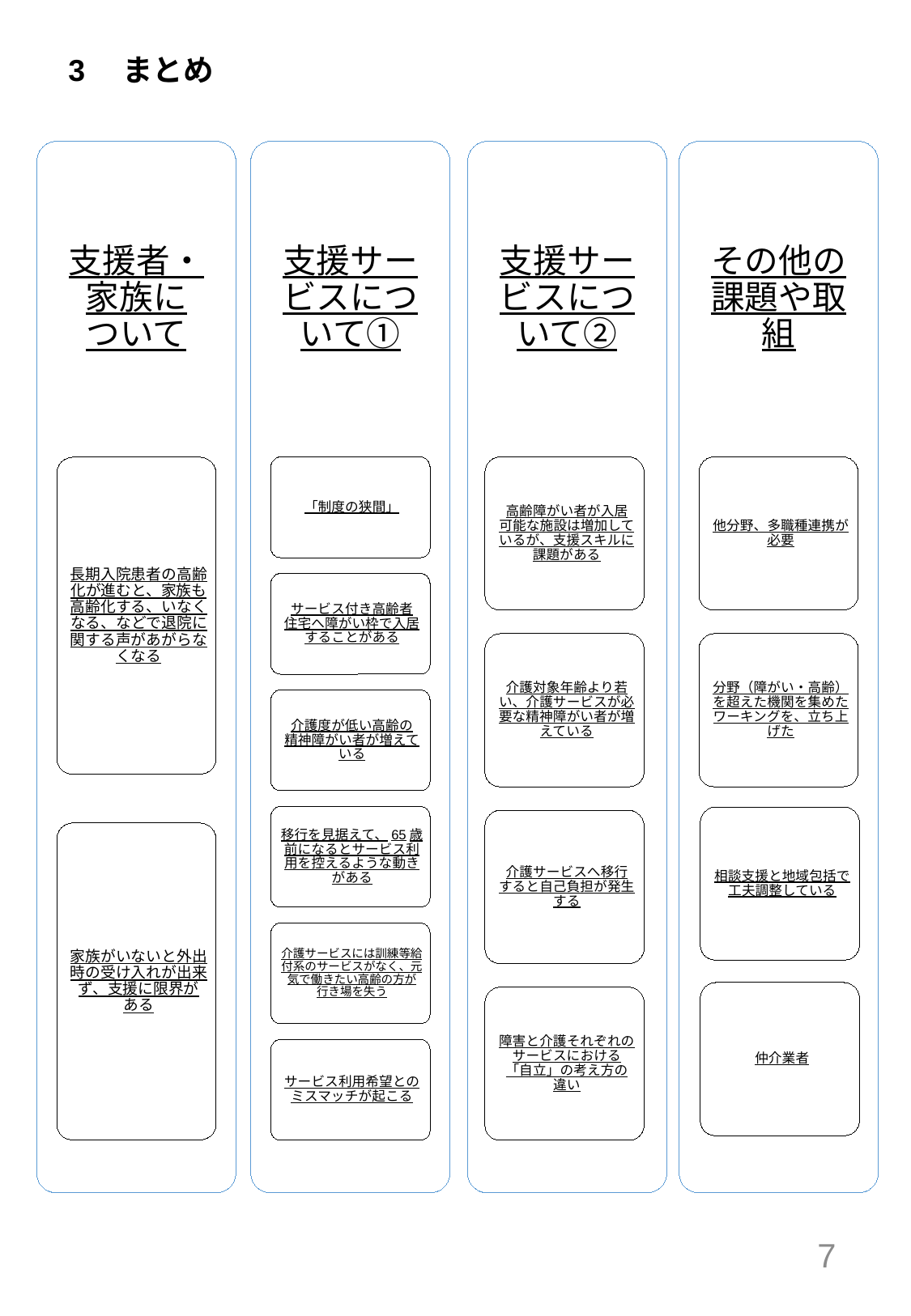

3　まとめ
支援者・
家族に
ついて
長期入院患者の高齢化が進むと、家族も高齢化する、いなくなる、などで退院に関する声があがらなくなる
家族がいないと外出時の受け入れが出来ず、支援に限界が
ある
支援サービスについて➀
「制度の狭間」
サービス付き高齢者
住宅へ障がい枠で入居することがある
介護度が低い高齢の
精神障がい者が増えている
移行を見据えて、65歳前になるとサービス利用を控えるような動きがある
介護サービスには訓練等給付系のサービスがなく、元気で働きたい高齢の方が
行き場を失う
サービス利用希望とのミスマッチが起こる
支援サービスについて②
高齢障がい者が入居
可能な施設は増加しているが、支援スキルに課題がある
介護対象年齢より若い、介護サービスが必要な精神障がい者が増えている
介護サービスへ移行
すると自己負担が発生する
障害と介護それぞれのサービスにおける
「自立」の考え方の
違い
その他の
課題や取組
他分野、多職種連携が必要
分野（障がい・高齢）を超えた機関を集めたワーキングを、立ち上げた
相談支援と地域包括で
工夫調整している
仲介業者
7